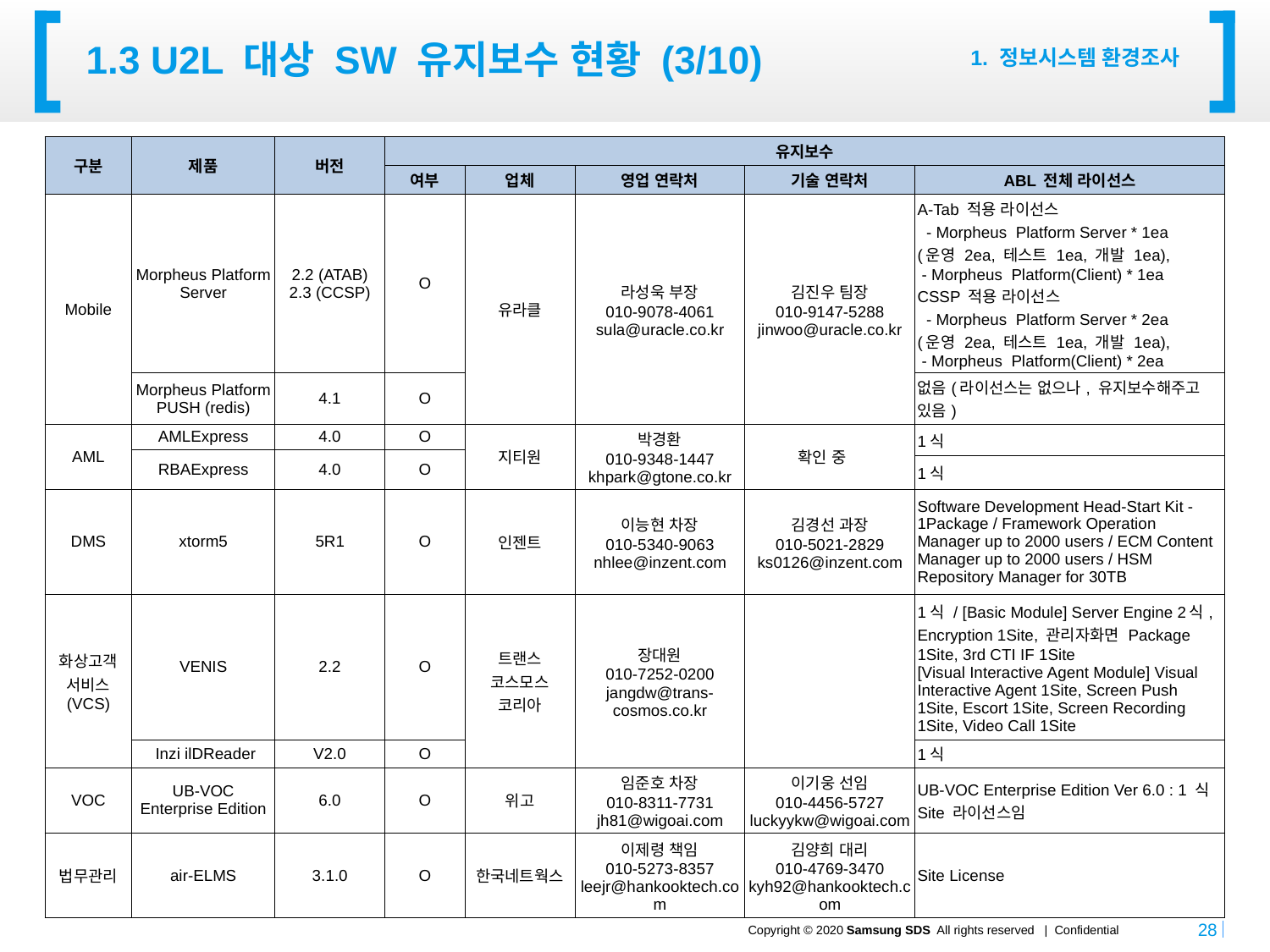

# 1.3 U2L 대상 SW 유지보수 현황 (3/10)
1. 정보시스템 환경조사
| 구분 | 제품 | 버전 | 유지보수 |  |  |  |  |
| --- | --- | --- | --- | --- | --- | --- | --- |
|  |  |  | 여부 | 업체 | 영업 연락처 | 기술 연락처 | ABL 전체 라이선스 |
| Mobile | Morpheus Platform Server | 2.2 (ATAB) 2.3 (CCSP) | O | 유라클 | 라성욱 부장 010-9078-4061 sula@uracle.co.kr | 김진우 팀장 010-9147-5288 jinwoo@uracle.co.kr | A-Tab 적용 라이선스 - Morpheus Platform Server \* 1ea (운영 2ea, 테스트 1ea, 개발 1ea), - Morpheus Platform(Client) \* 1ea CSSP 적용 라이선스 - Morpheus Platform Server \* 2ea (운영 2ea, 테스트 1ea, 개발 1ea), - Morpheus Platform(Client) \* 2ea |
|  | Morpheus Platform PUSH (redis) | 4.1 | O |  |  |  | 없음(라이선스는 없으나, 유지보수해주고 있음) |
| AML | AMLExpress | 4.0 | O | 지티원 | 박경환 010-9348-1447 khpark@gtone.co.kr | 확인 중 | 1식 |
|  | RBAExpress | 4.0 | O |  |  |  |  |
|  |  |  |  |  |  |  | 1식 |
| DMS | xtorm5 | 5R1 | O | 인젠트 | 이능현 차장 010-5340-9063 nhlee@inzent.com | 김경선 과장 010-5021-2829 ks0126@inzent.com | Software Development Head-Start Kit - 1Package / Framework Operation Manager up to 2000 users / ECM Content Manager up to 2000 users / HSM Repository Manager for 30TB |
| 화상고객 서비스 (VCS) | VENIS | 2.2 | O | 트랜스 코스모스 코리아 | 장대원 010-7252-0200 jangdw@trans-cosmos.co.kr |  | 1식 / [Basic Module] Server Engine 2식, Encryption 1Site, 관리자화면 Package 1Site, 3rd CTI IF 1Site [Visual Interactive Agent Module] Visual Interactive Agent 1Site, Screen Push 1Site, Escort 1Site, Screen Recording 1Site, Video Call 1Site |
|  | Inzi ilDReader | V2.0 | O |  |  |  | 1식 |
| VOC | UB-VOC Enterprise Edition | 6.0 | O | 위고 | 임준호 차장 010-8311-7731 jh81@wigoai.com | 이기웅 선임 010-4456-5727 luckyykw@wigoai.com | UB-VOC Enterprise Edition Ver 6.0 : 1 식 Site 라이선스임 |
| 법무관리 | air-ELMS | 3.1.0 | O | 한국네트웍스 | 이제령 책임 010-5273-8357 leejr@hankooktech.com | 김양희 대리 010-4769-3470 kyh92@hankooktech.com | Site License |